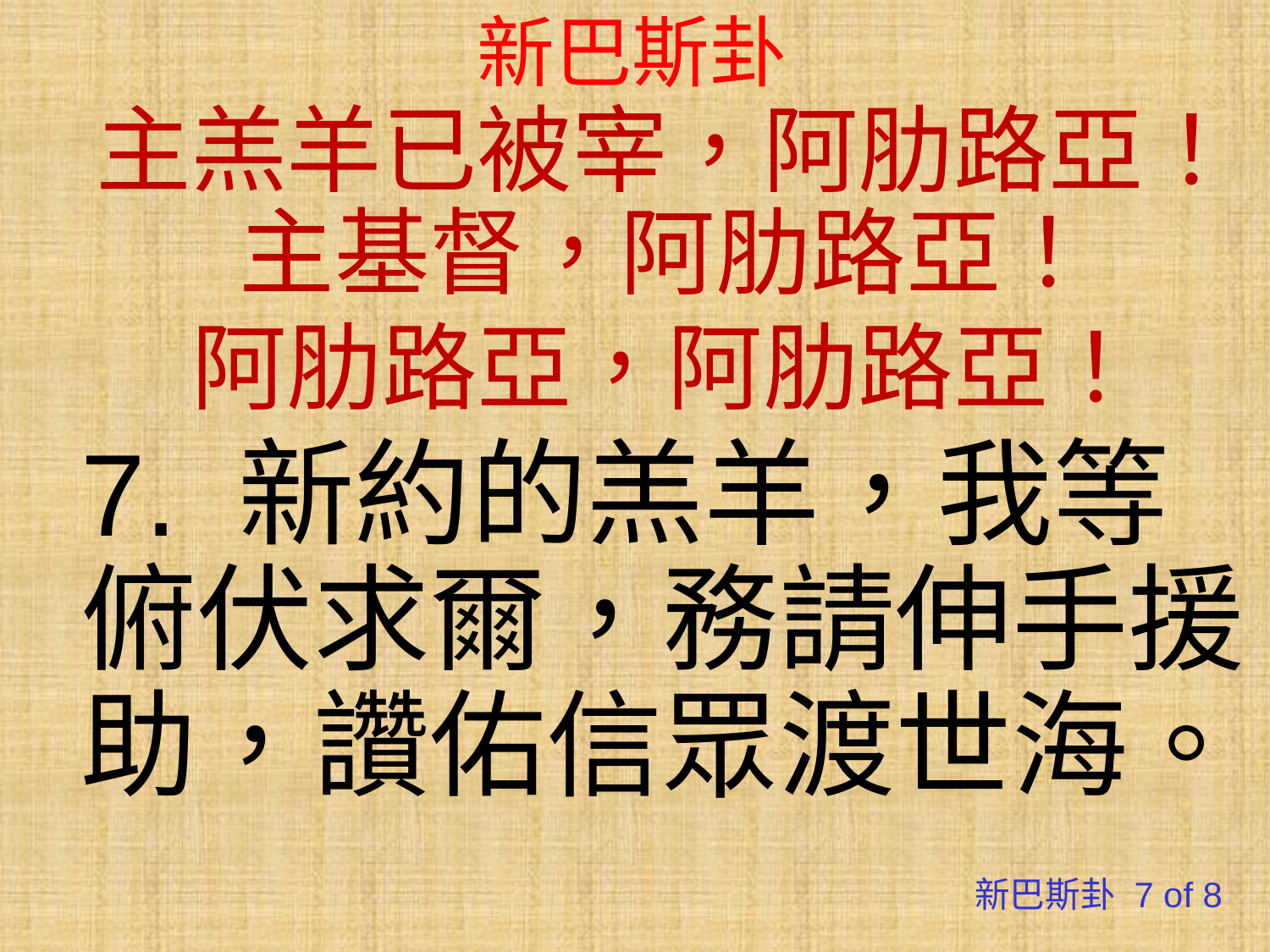

# 新巴斯卦
主羔羊已被宰，阿肋路亞！主基督，阿肋路亞！
阿肋路亞，阿肋路亞！
7. 新約的羔羊，我等俯伏求爾，務請伸手援助，讚佑信眾渡世海。
新巴斯卦 7 of 8